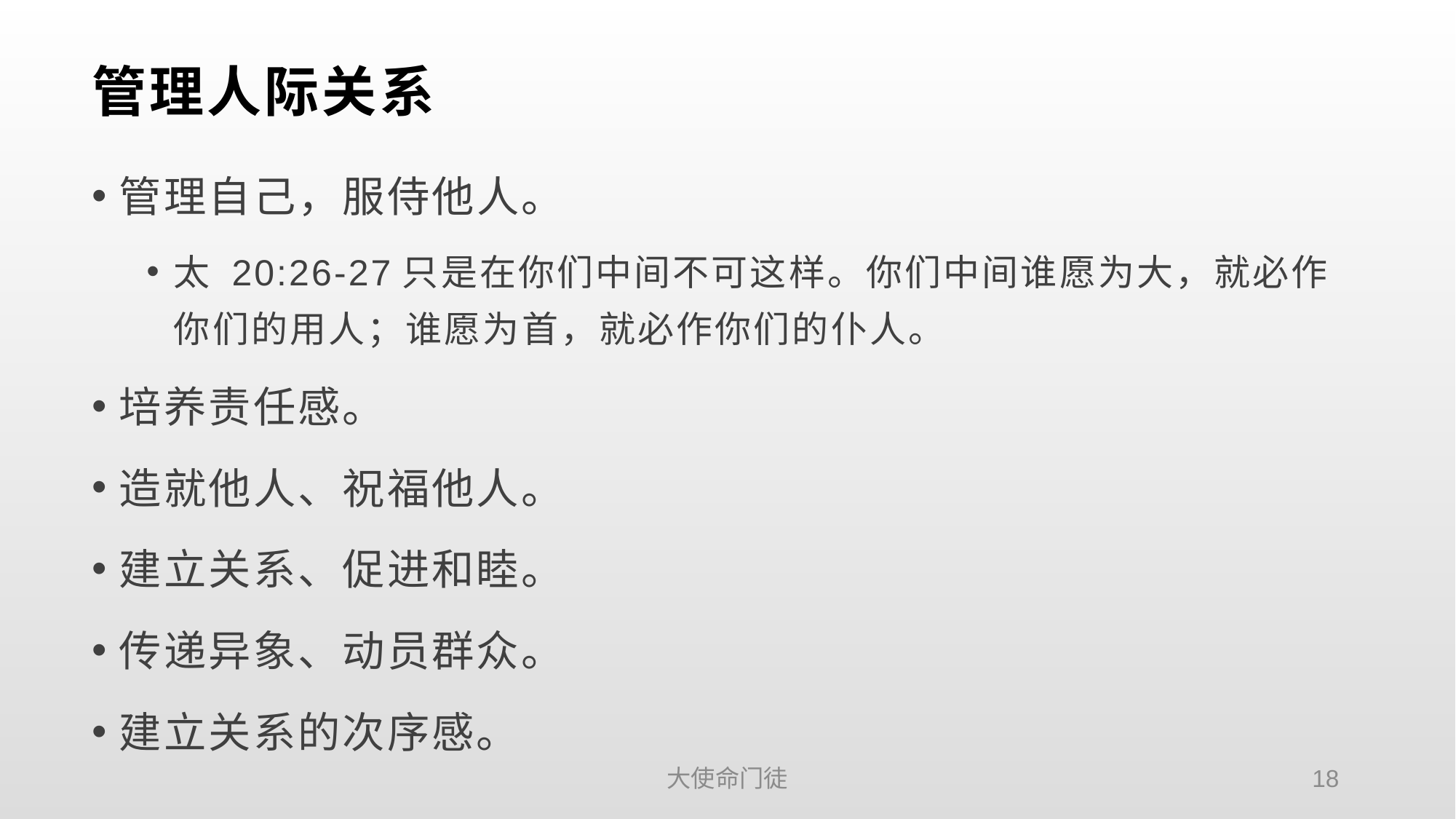

# 管理人际关系
管理自己，服侍他人。
太 20:26-27只是在你们中间不可这样。你们中间谁愿为大，就必作你们的用人；谁愿为首，就必作你们的仆人。
培养责任感。
造就他人、祝福他人。
建立关系、促进和睦。
传递异象、动员群众。
建立关系的次序感。
大使命门徒
18